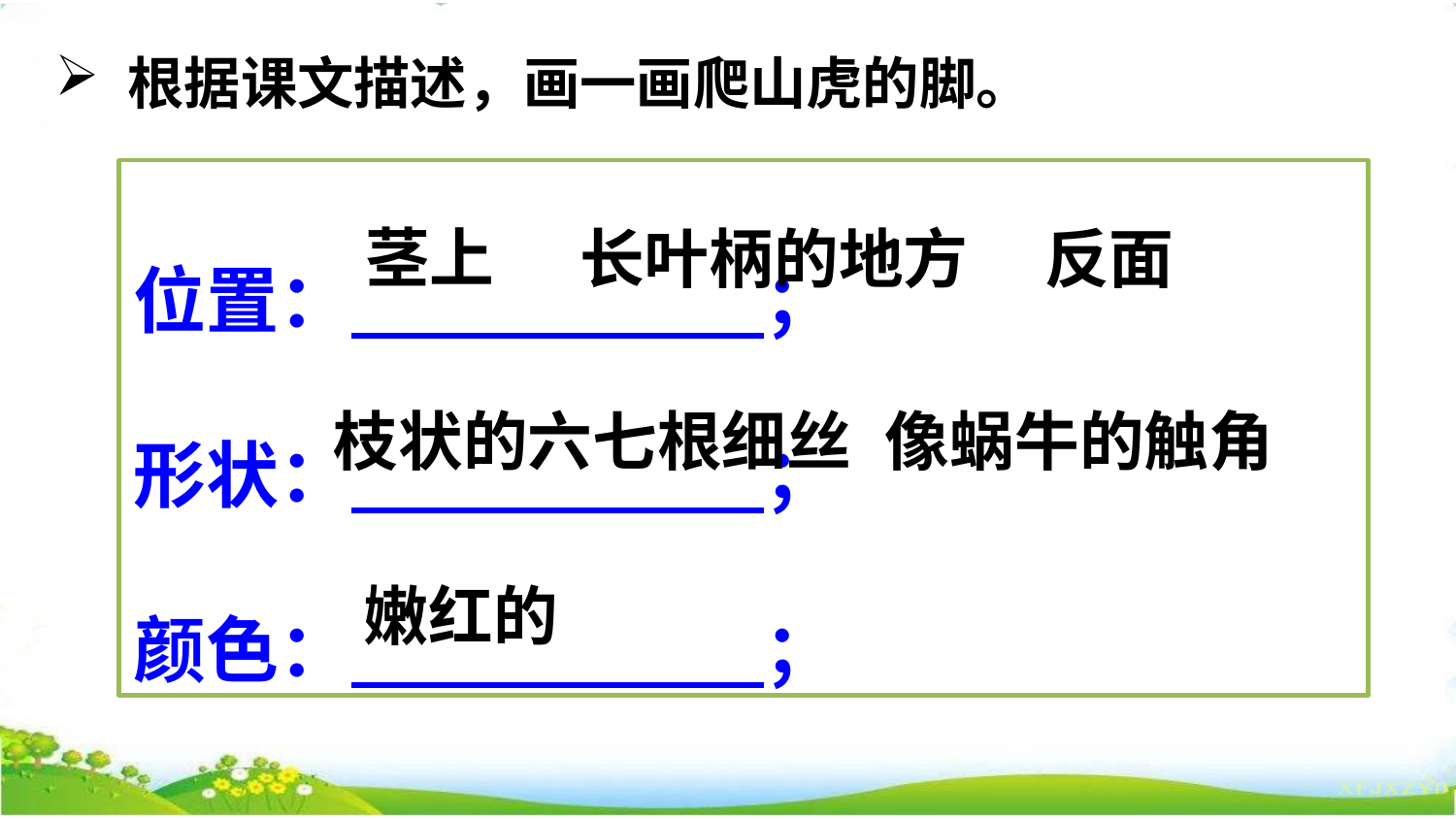

根据课文描述，画一画爬山虎的脚。
位置：                         ；
形状：                         ；
颜色：                         ；
茎上
长叶柄的地方
反面
枝状的六七根细丝
像蜗牛的触角
嫩红的